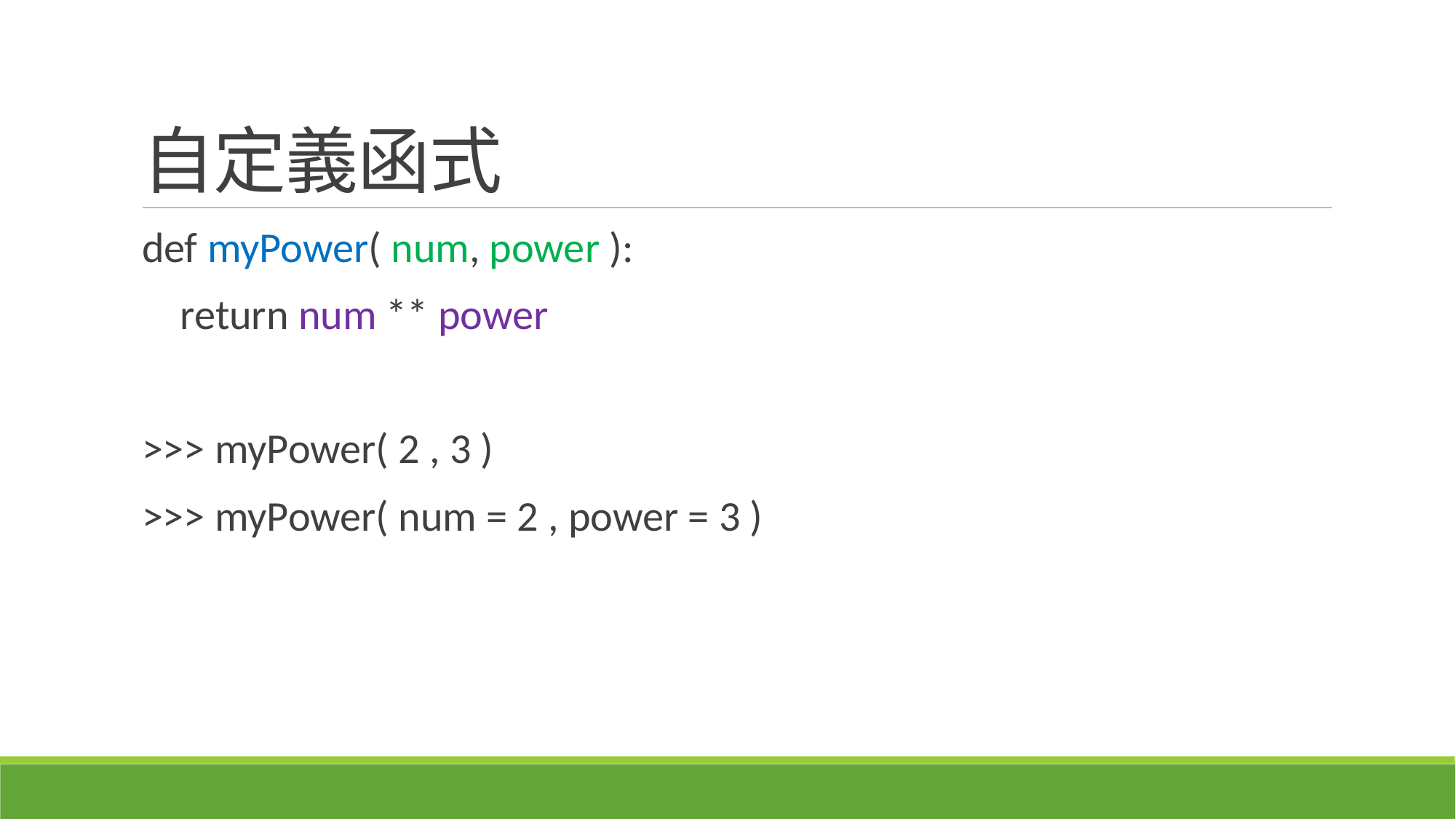

# 自定義函式
def myPower( num, power ):
    return num ** power

>>> myPower( 2 , 3 )
>>> myPower( num = 2 , power = 3 )